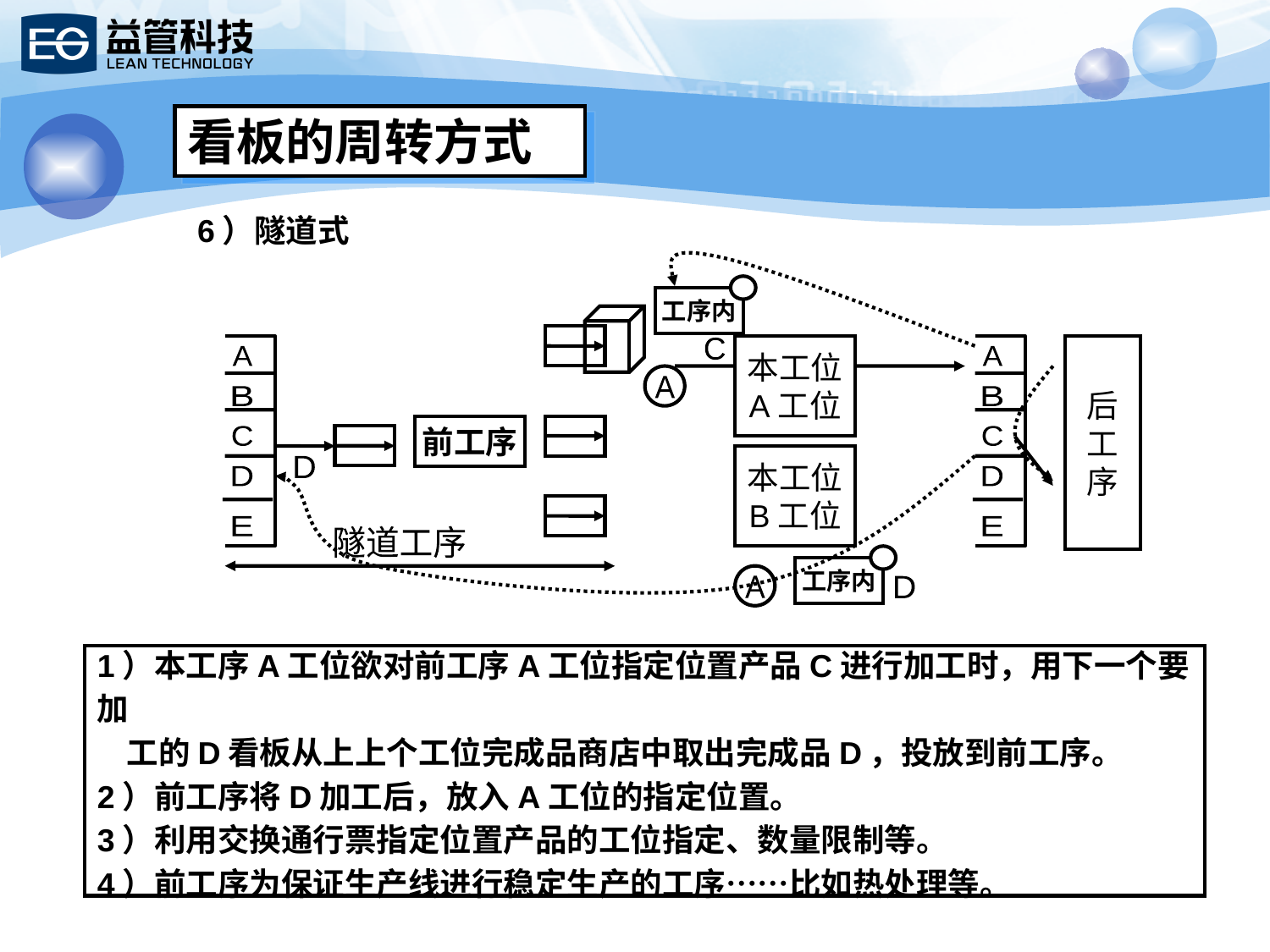

看板的周转方式
6）隧道式

前工序的完成
品指定位置

工序内
上上个工序
的完成品商店

A
B
C
D
E
本工位
A工位

A
B
C
D
E
后工序
C

A

前工序

本工位
B工位

D

隧道工序

工序内

A
D
1）本工序A工位欲对前工序A工位指定位置产品C进行加工时，用下一个要加
   工的D看板从上上个工位完成品商店中取出完成品D，投放到前工序。
2）前工序将D加工后，放入A工位的指定位置。
3）利用交换通行票指定位置产品的工位指定、数量限制等。
4）前工序为保证生产线进行稳定生产的工序……比如热处理等。